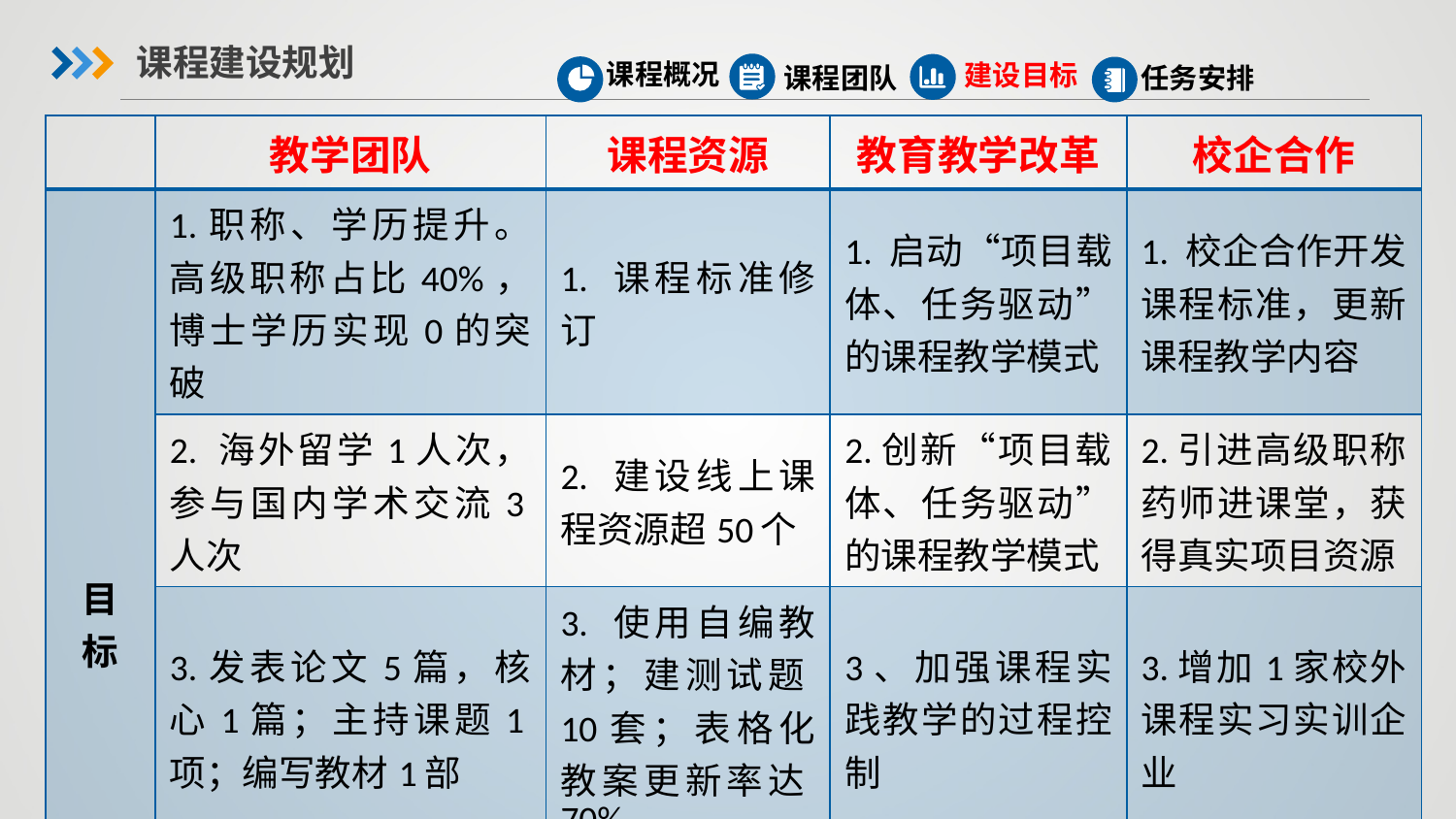

课程建设规划
课程概况
建设目标
课程团队
任务安排

|  | 教学团队 | 课程资源 | 教育教学改革 | 校企合作 |
| --- | --- | --- | --- | --- |
| 目 标 | 1.职称、学历提升。高级职称占比40%，博士学历实现0的突破 | 1. 课程标准修订 | 1. 启动“项目载体、任务驱动”的课程教学模式 | 1. 校企合作开发课程标准，更新课程教学内容 |
|  | 2. 海外留学1人次，参与国内学术交流3人次 | 2. 建设线上课程资源超50个 | 2.创新“项目载体、任务驱动”的课程教学模式 | 2.引进高级职称药师进课堂，获得真实项目资源 |
|  | 3.发表论文5篇，核心1篇；主持课题1项；编写教材1部 | 3. 使用自编教材；建测试题10套；表格化教案更新率达70% | 3、加强课程实践教学的过程控制 | 3.增加1家校外课程实习实训企业 |
|  | 4. 教师教学比赛获得省级奖项 | 4. 提供教学视频资源共计20个 | 4、指导学生竞赛获得省级奖项 | 4、建设校外课程实习基地 |